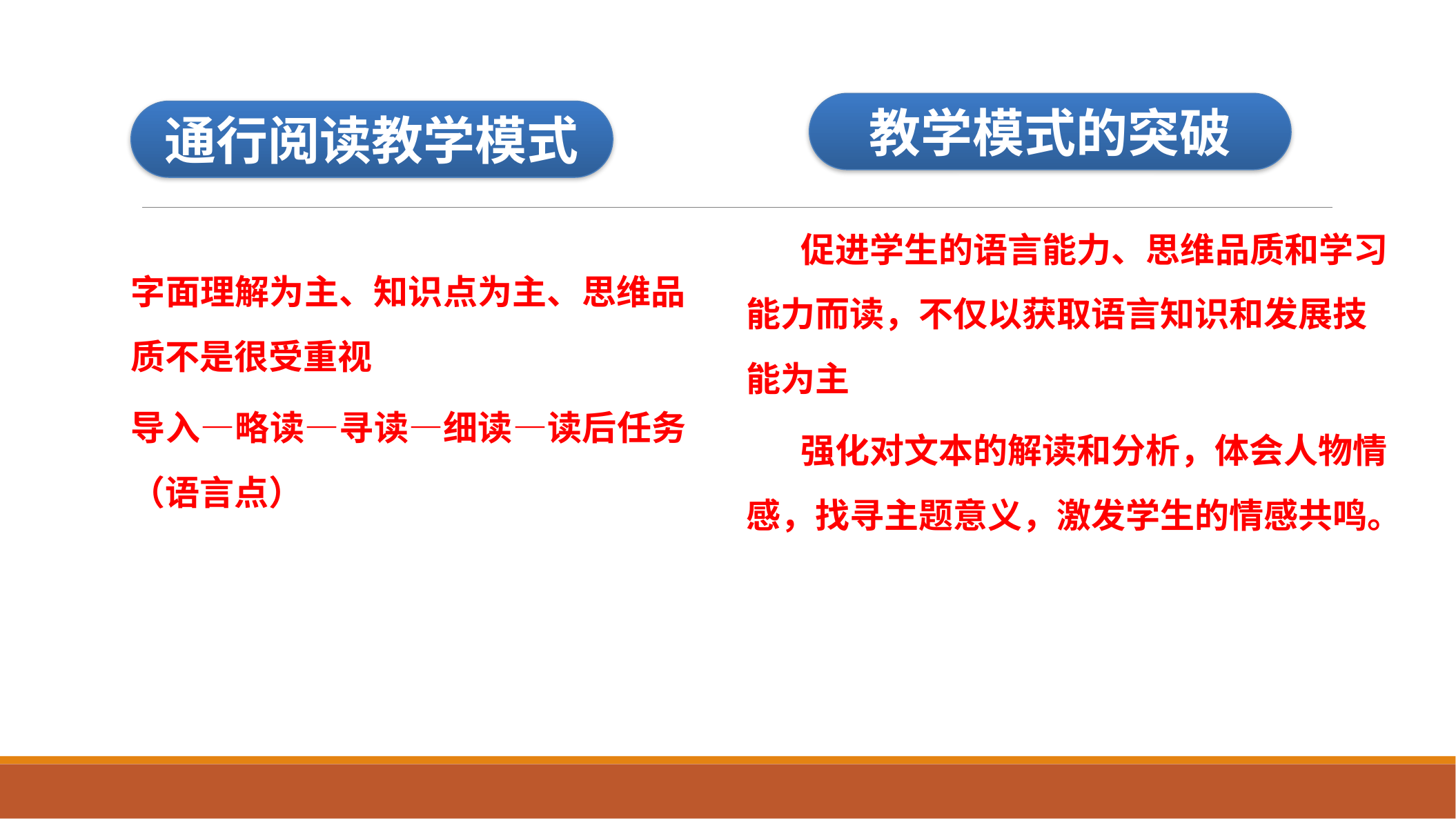

#
教学模式的突破
通行阅读教学模式
      促进学生的语言能力、思维品质和学习能力而读，不仅以获取语言知识和发展技能为主
      强化对文本的解读和分析，体会人物情感，找寻主题意义，激发学生的情感共鸣。
字面理解为主、知识点为主、思维品质不是很受重视
导入—略读—寻读—细读—读后任务（语言点）